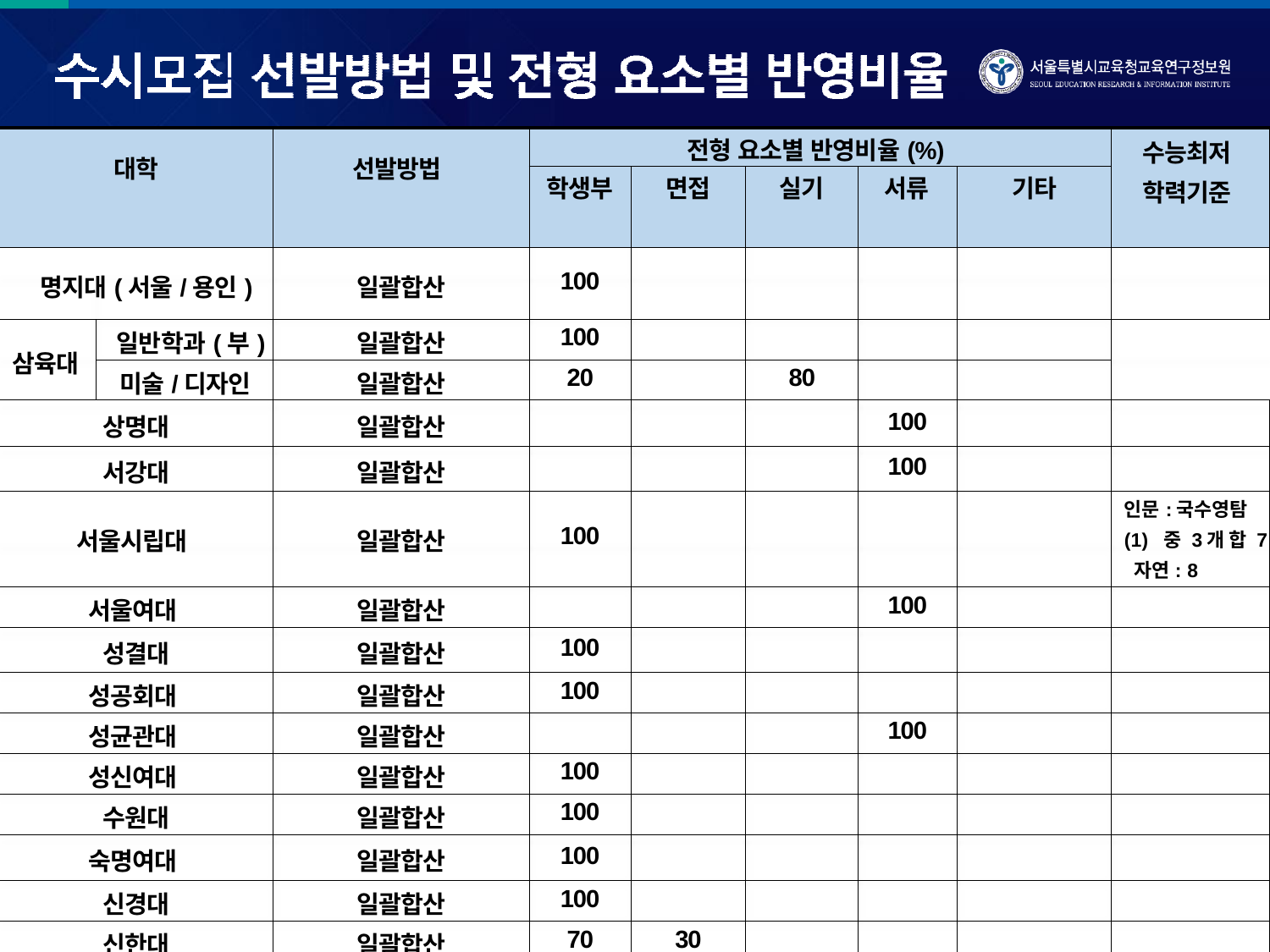

| 대학 |  | 선발방법 | 전형 요소별 반영비율(%) |  |  |  |  | 수능최저 학력기준 |
| --- | --- | --- | --- | --- | --- | --- | --- | --- |
|  |  |  | 학생부 | 면접 | 실기 | 서류 | 기타 |  |
| 명지대(서울/용인) |  | 일괄합산 | 100 |  |  |  |  |  |
| 삼육대 | 일반학과(부) | 일괄합산 | 100 |  |  |  |  |  |
|  | 미술/디자인 | 일괄합산 | 20 |  | 80 |  |  |  |
| 상명대 |  | 일괄합산 |  |  |  | 100 |  |  |
| 서강대 |  | 일괄합산 |  |  |  | 100 |  |  |
| 서울시립대 |  | 일괄합산 | 100 |  |  |  |  | 인문:국수영탐(1) 중 3개 합 7 자연: 8 |
| 서울여대 |  | 일괄합산 |  |  |  | 100 |  |  |
| 성결대 |  | 일괄합산 | 100 |  |  |  |  |  |
| 성공회대 |  | 일괄합산 | 100 |  |  |  |  |  |
| 성균관대 |  | 일괄합산 |  |  |  | 100 |  |  |
| 성신여대 |  | 일괄합산 | 100 |  |  |  |  |  |
| 수원대 |  | 일괄합산 | 100 |  |  |  |  |  |
| 숙명여대 |  | 일괄합산 | 100 |  |  |  |  |  |
| 신경대 |  | 일괄합산 | 100 |  |  |  |  |  |
| 신한대 |  | 일괄합산 | 70 | 30 |  |  |  |  |